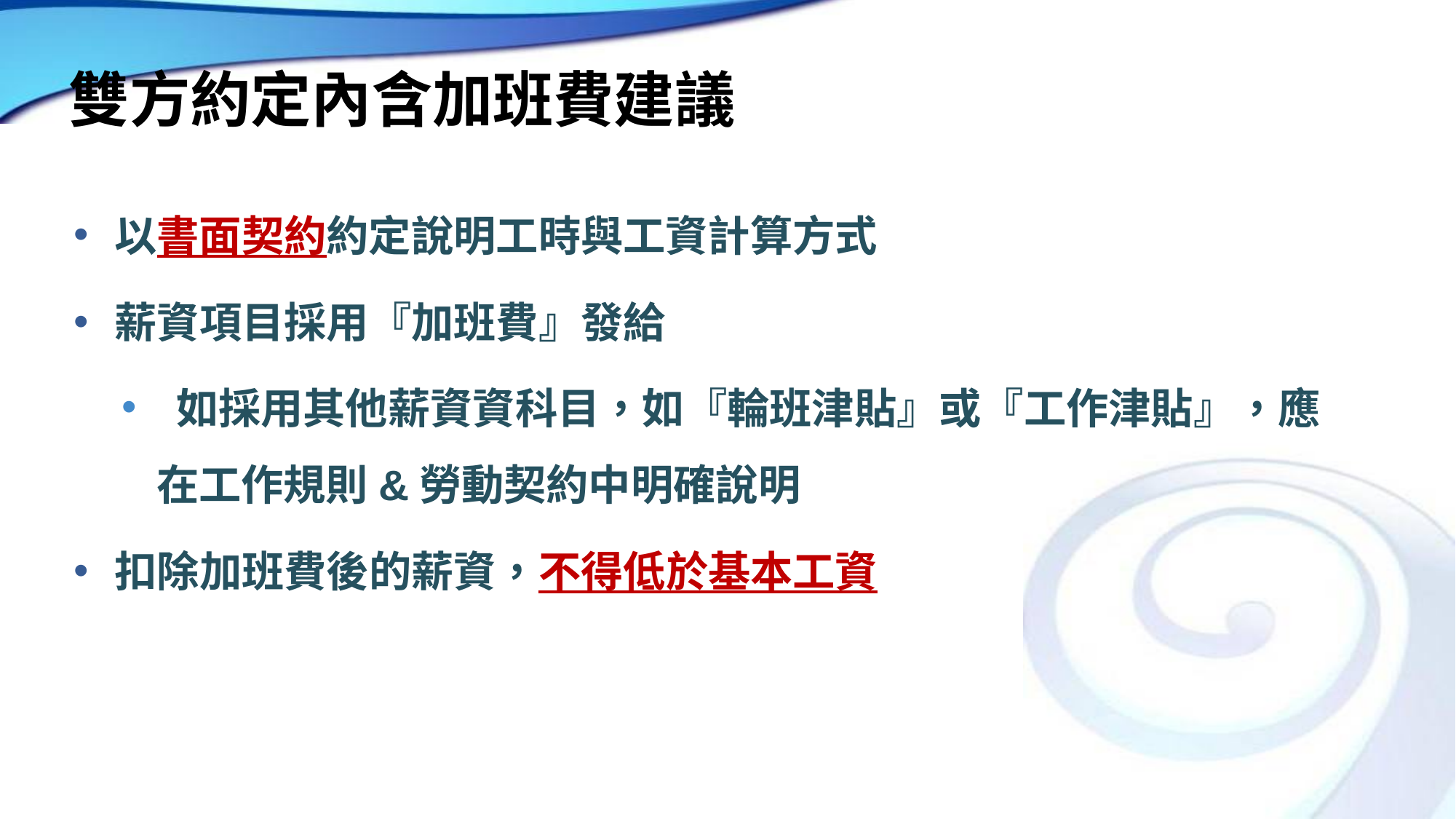

# 雙方約定內含加班費建議
以書面契約約定說明工時與工資計算方式
薪資項目採用『加班費』發給
 如採用其他薪資資科目，如『輪班津貼』或『工作津貼』，應在工作規則&勞動契約中明確說明
扣除加班費後的薪資，不得低於基本工資